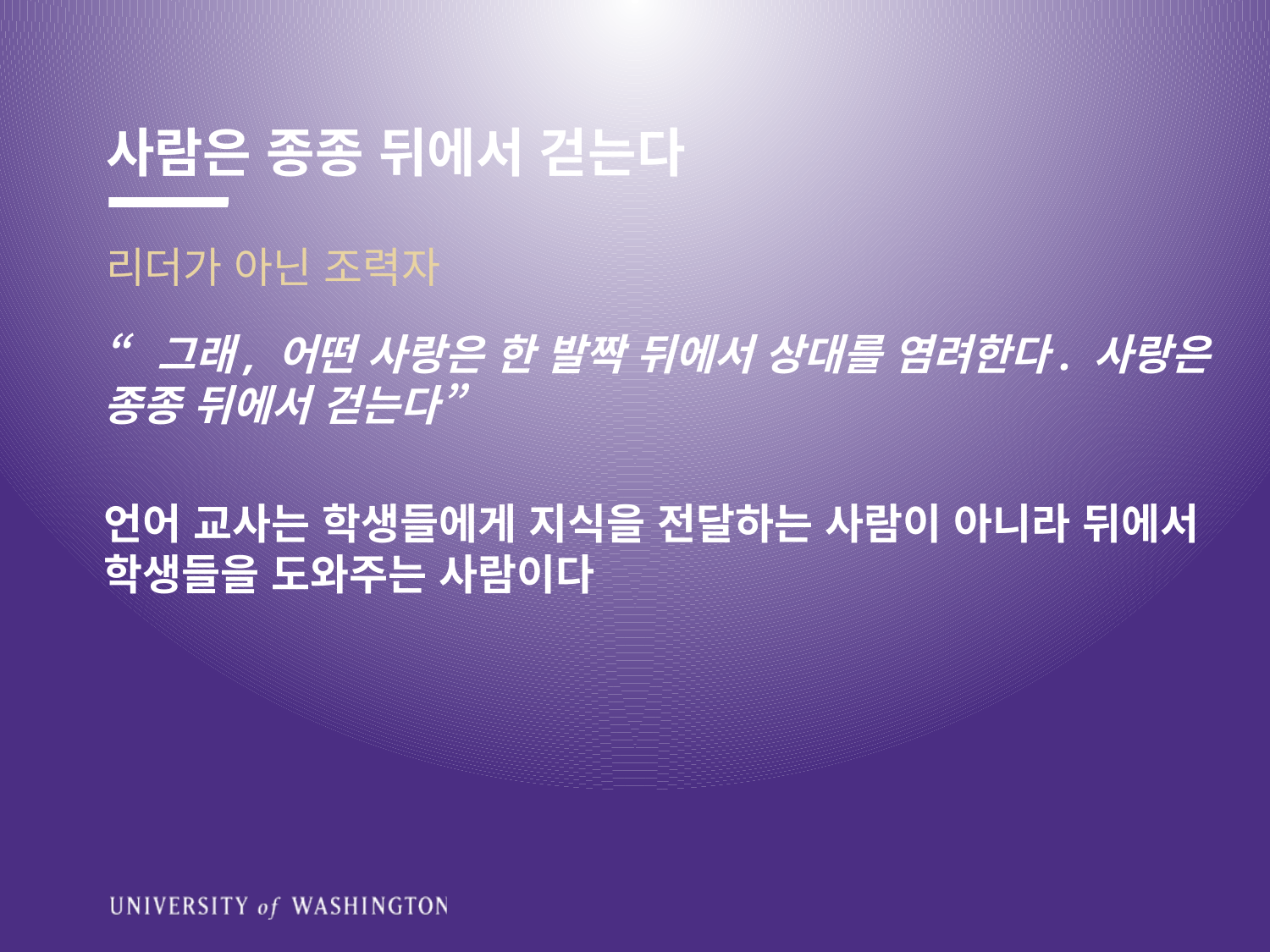

# 사람은 종종 뒤에서 걷는다
리더가 아닌 조력자
“그래, 어떤 사랑은 한 발짝 뒤에서 상대를 염려한다. 사랑은 종종 뒤에서 걷는다”

언어 교사는 학생들에게 지식을 전달하는 사람이 아니라 뒤에서 학생들을 도와주는 사람이다